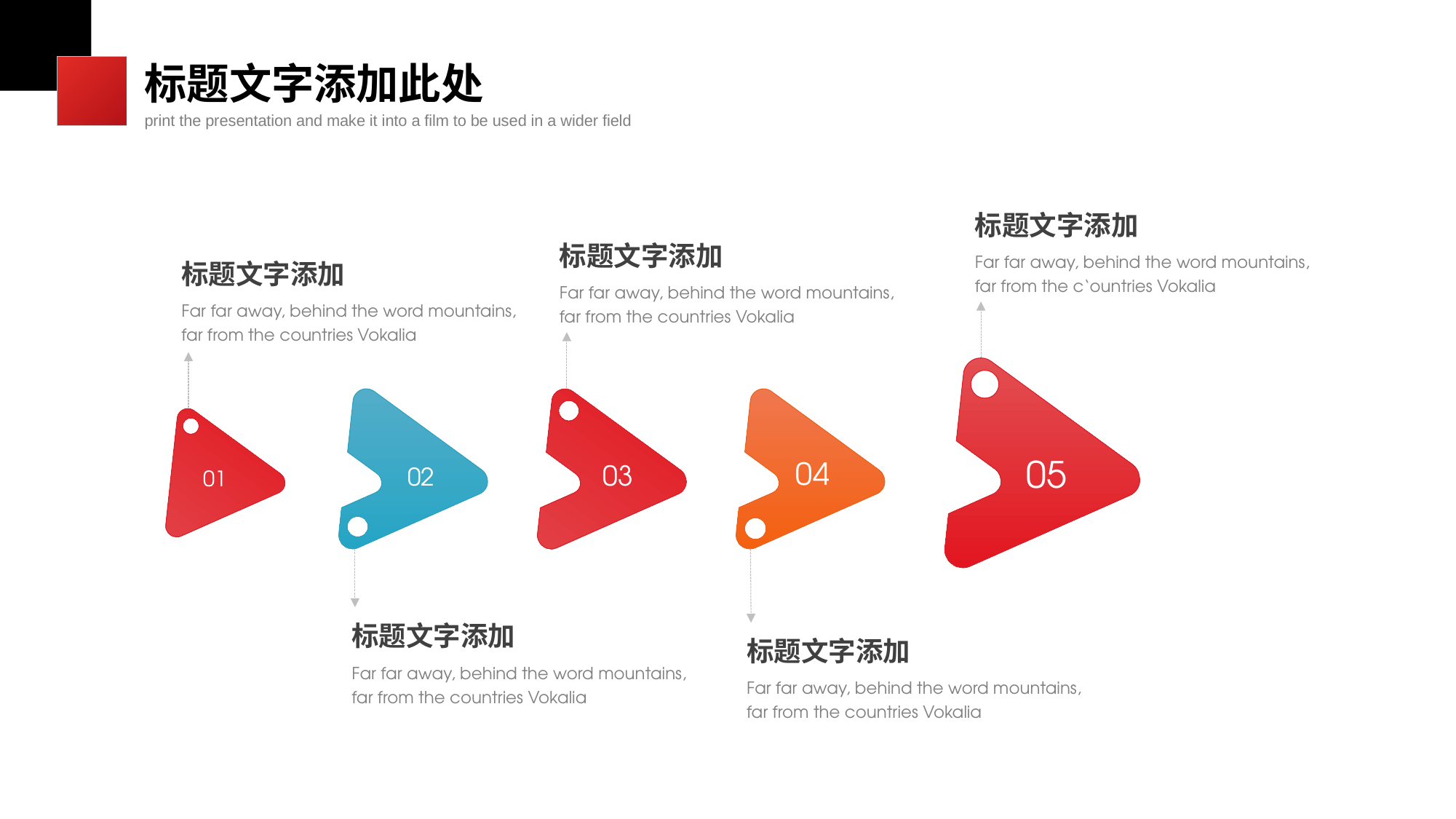

标题文字添加此处
print the presentation and make it into a film to be used in a wider field

标题文字添加
Far far away, behind the word mountains, far from the c‘ountries Vokalia
标题文字添加
Far far away, behind the word mountains, far from the countries Vokalia
标题文字添加
Far far away, behind the word mountains, far from the countries Vokalia

05

03

01

02

04
标题文字添加
Far far away, behind the word mountains, far from the countries Vokalia
标题文字添加
Far far away, behind the word mountains, far from the countries Vokalia